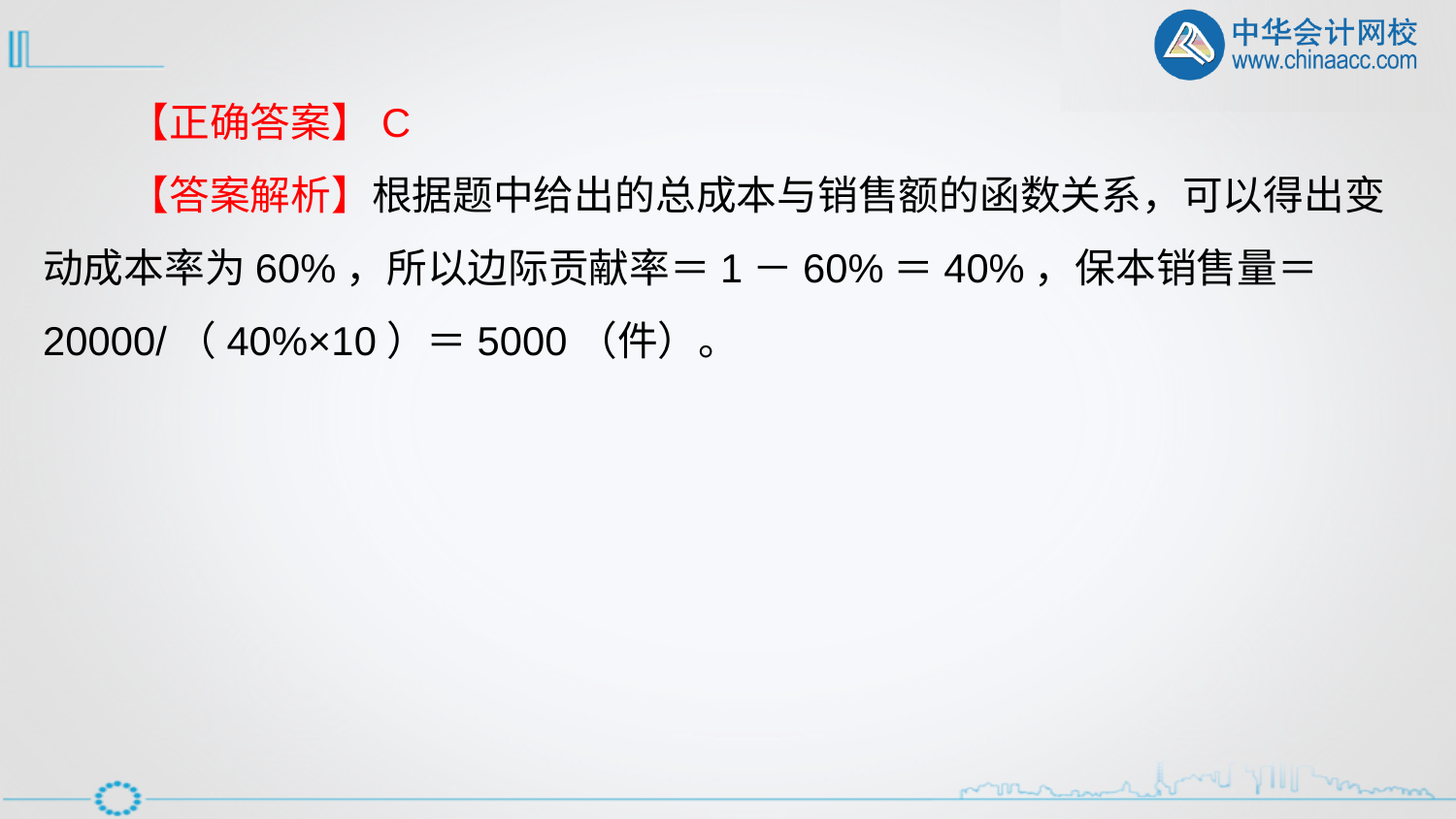

【正确答案】C
【答案解析】根据题中给出的总成本与销售额的函数关系，可以得出变动成本率为60%，所以边际贡献率＝1－60%＝40%，保本销售量＝20000/（40%×10）＝5000（件）。